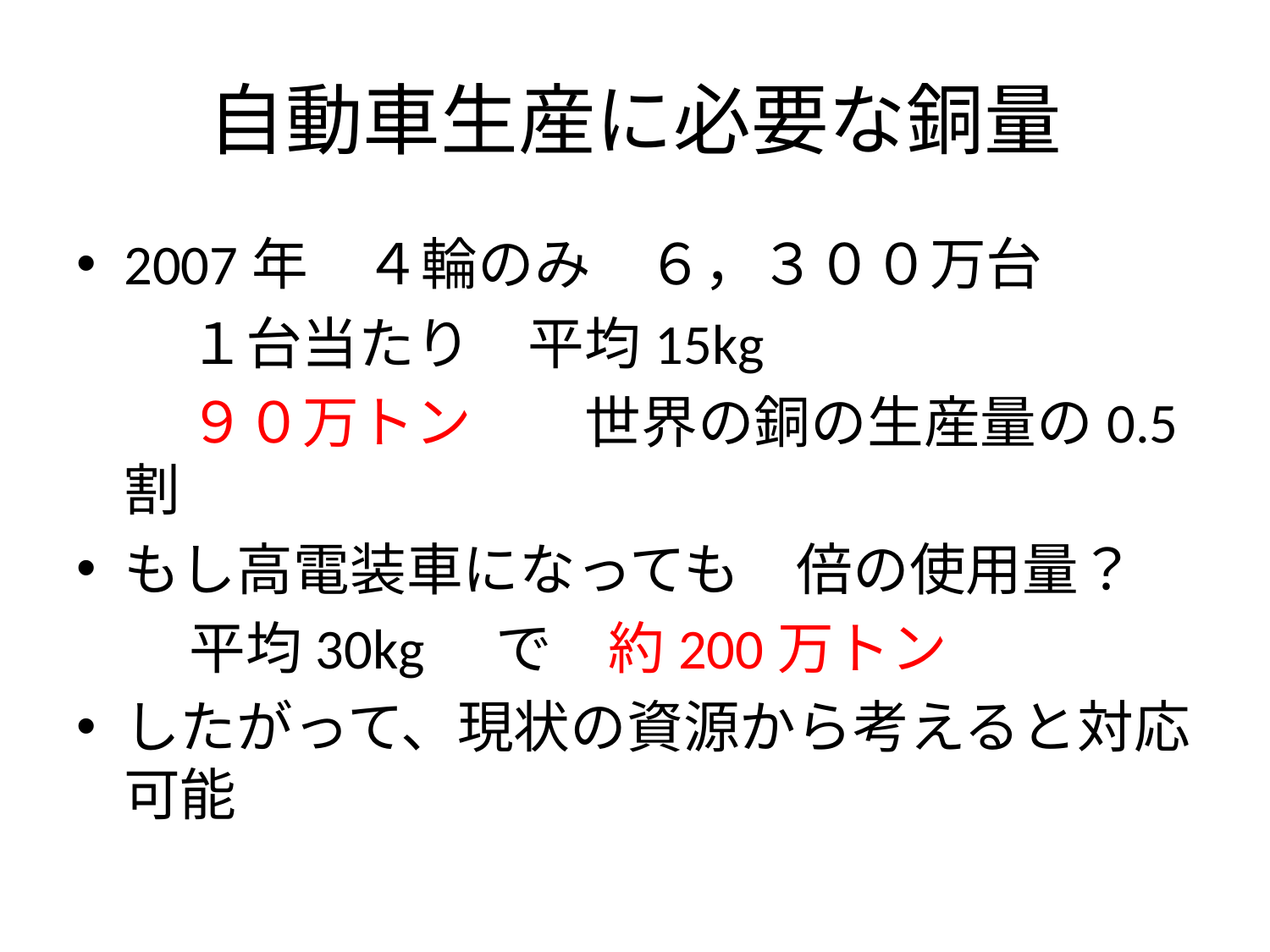

# 自動車生産に必要な銅量
2007年　４輪のみ　６，３００万台
　　１台当たり　平均15kg
　　９０万トン　　世界の銅の生産量の0.5割
もし高電装車になっても　倍の使用量？
　　平均30kg　で　約200万トン
したがって、現状の資源から考えると対応可能